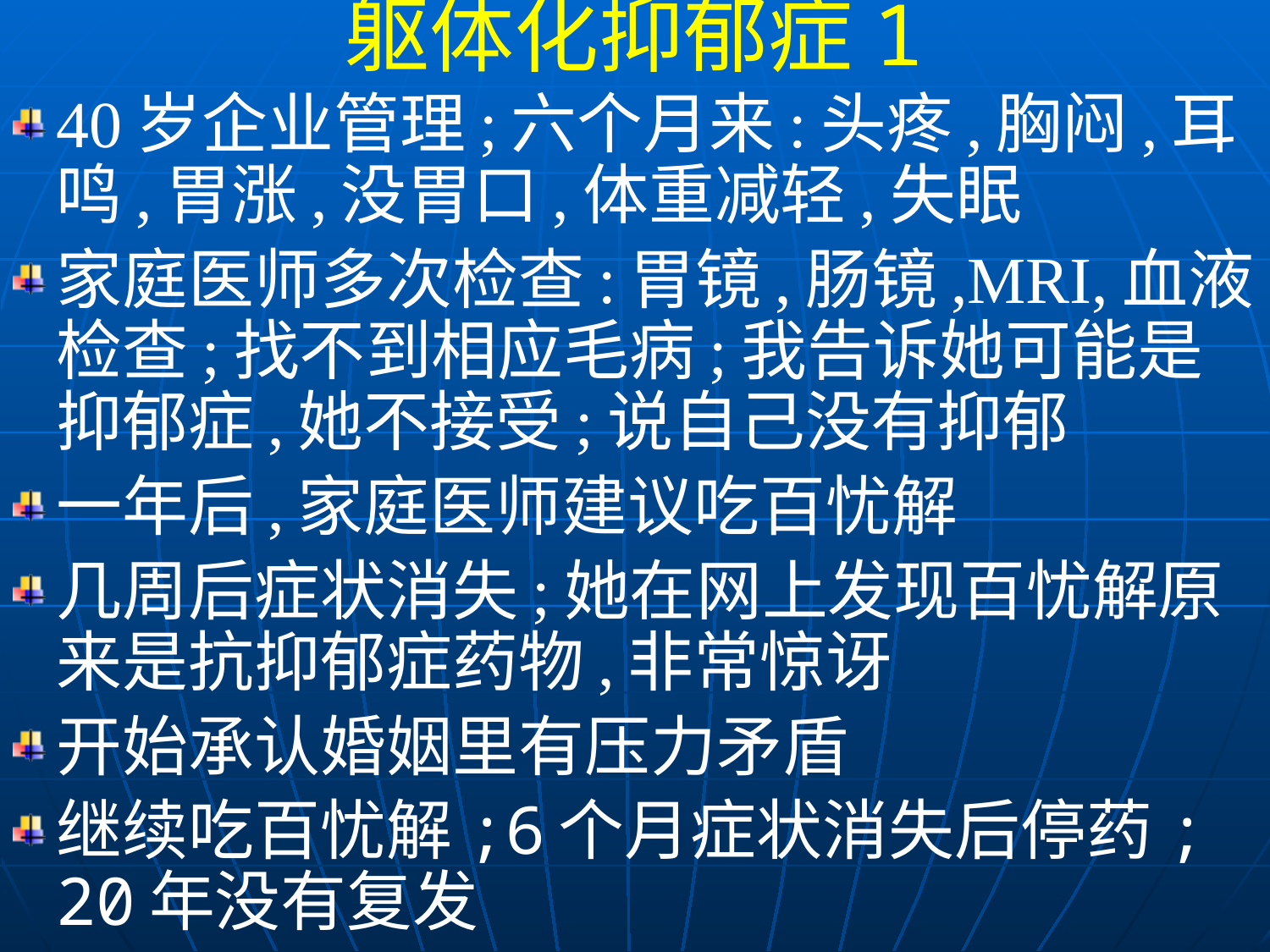

躯体化抑郁症1
40岁企业管理;六个月来:头疼,胸闷,耳鸣,胃涨,没胃口,体重减轻,失眠
家庭医师多次检查:胃镜,肠镜,MRI,血液检查;找不到相应毛病;我告诉她可能是抑郁症,她不接受;说自己没有抑郁
一年后,家庭医师建议吃百忧解
几周后症状消失;她在网上发现百忧解原来是抗抑郁症药物,非常惊讶
开始承认婚姻里有压力矛盾
继续吃百忧解;6个月症状消失后停药; 20年没有复发